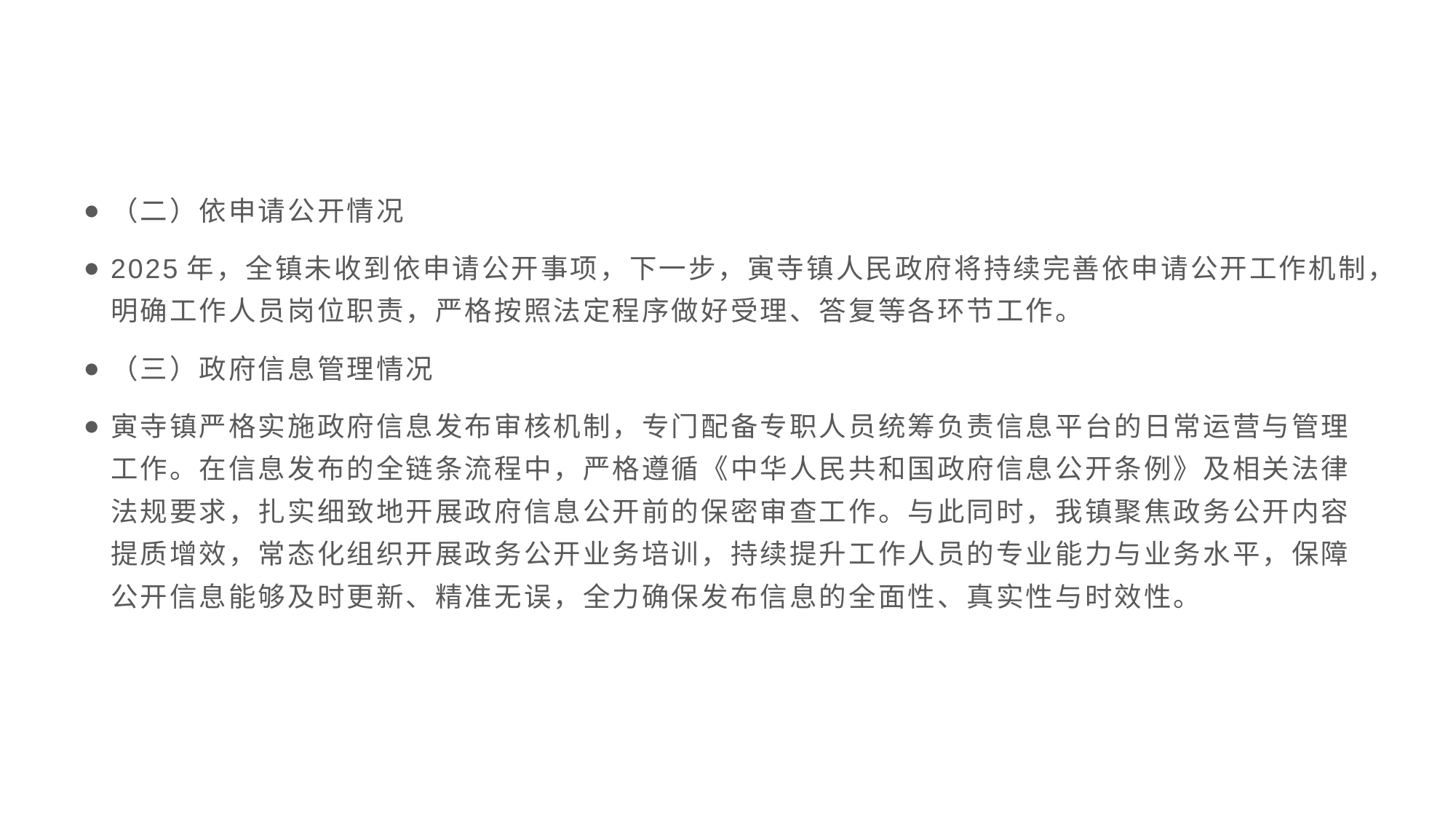

#
（二）依申请公开情况
2025年，全镇未收到依申请公开事项，下一步，寅寺镇人民政府将持续完善依申请公开工作机制，明确工作人员岗位职责，严格按照法定程序做好受理、答复等各环节工作。
（三）政府信息管理情况
寅寺镇严格实施政府信息发布审核机制，专门配备专职人员统筹负责信息平台的日常运营与管理工作。在信息发布的全链条流程中，严格遵循《中华人民共和国政府信息公开条例》及相关法律法规要求，扎实细致地开展政府信息公开前的保密审查工作。与此同时，我镇聚焦政务公开内容提质增效，常态化组织开展政务公开业务培训，持续提升工作人员的专业能力与业务水平，保障公开信息能够及时更新、精准无误，全力确保发布信息的全面性、真实性与时效性。